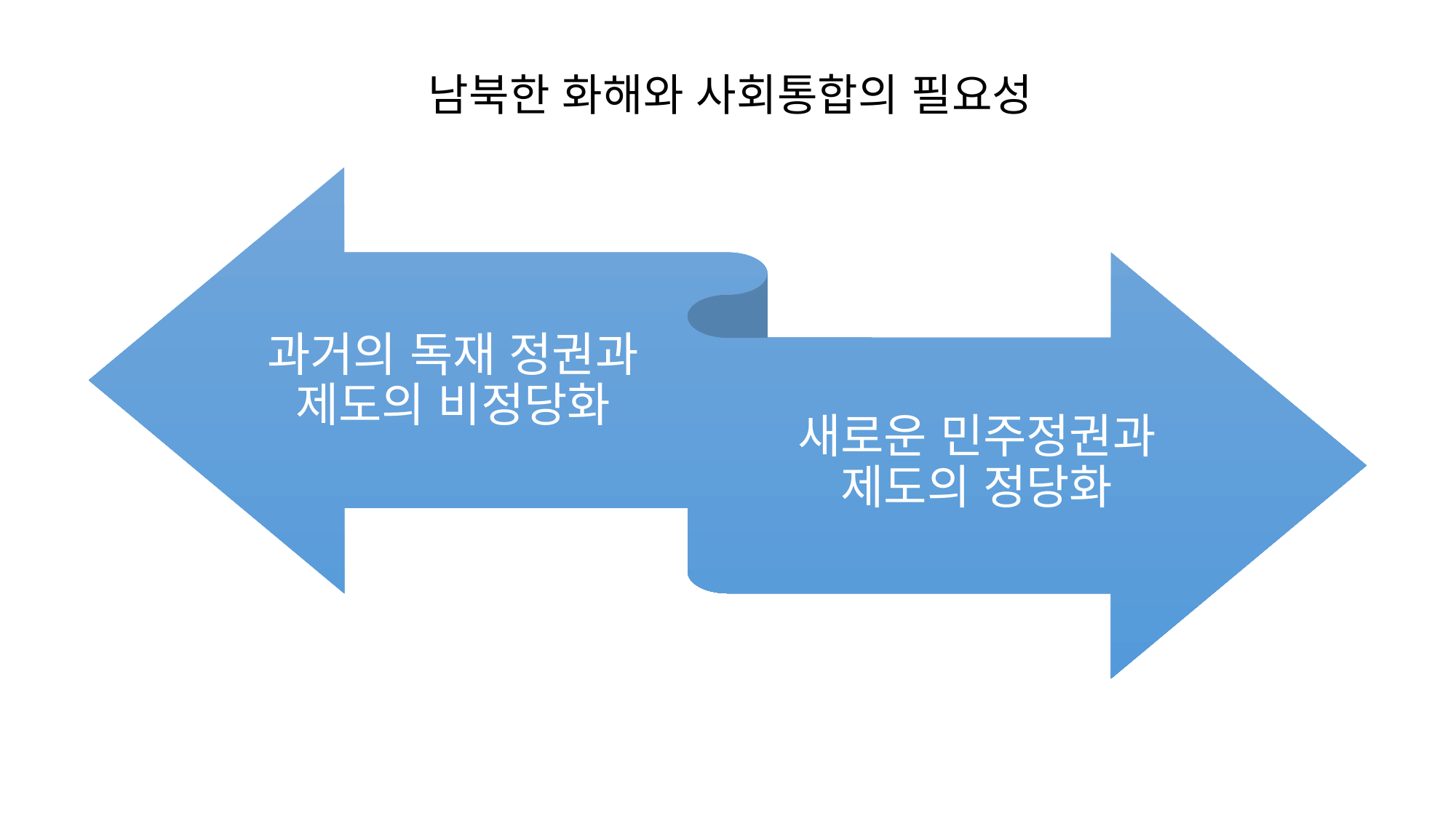

# 남북한 화해와 사회통합의 필요성
과거의 독재 정권과 제도의 비정당화
새로운 민주정권과 제도의 정당화